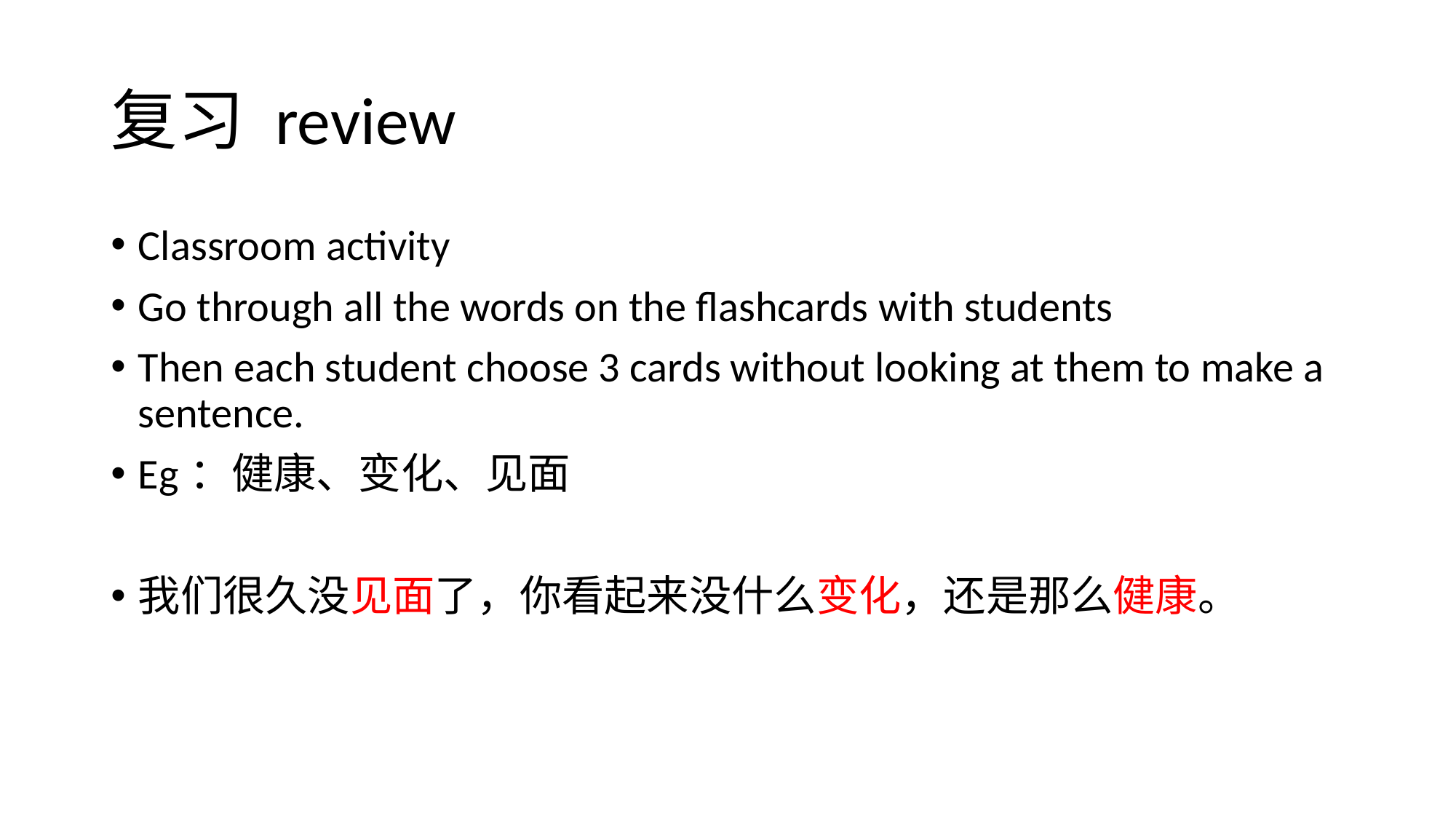

# 复习 review
Classroom activity
Go through all the words on the flashcards with students
Then each student choose 3 cards without looking at them to make a sentence.
Eg：健康、变化、见面

我们很久没见面了，你看起来没什么变化，还是那么健康。